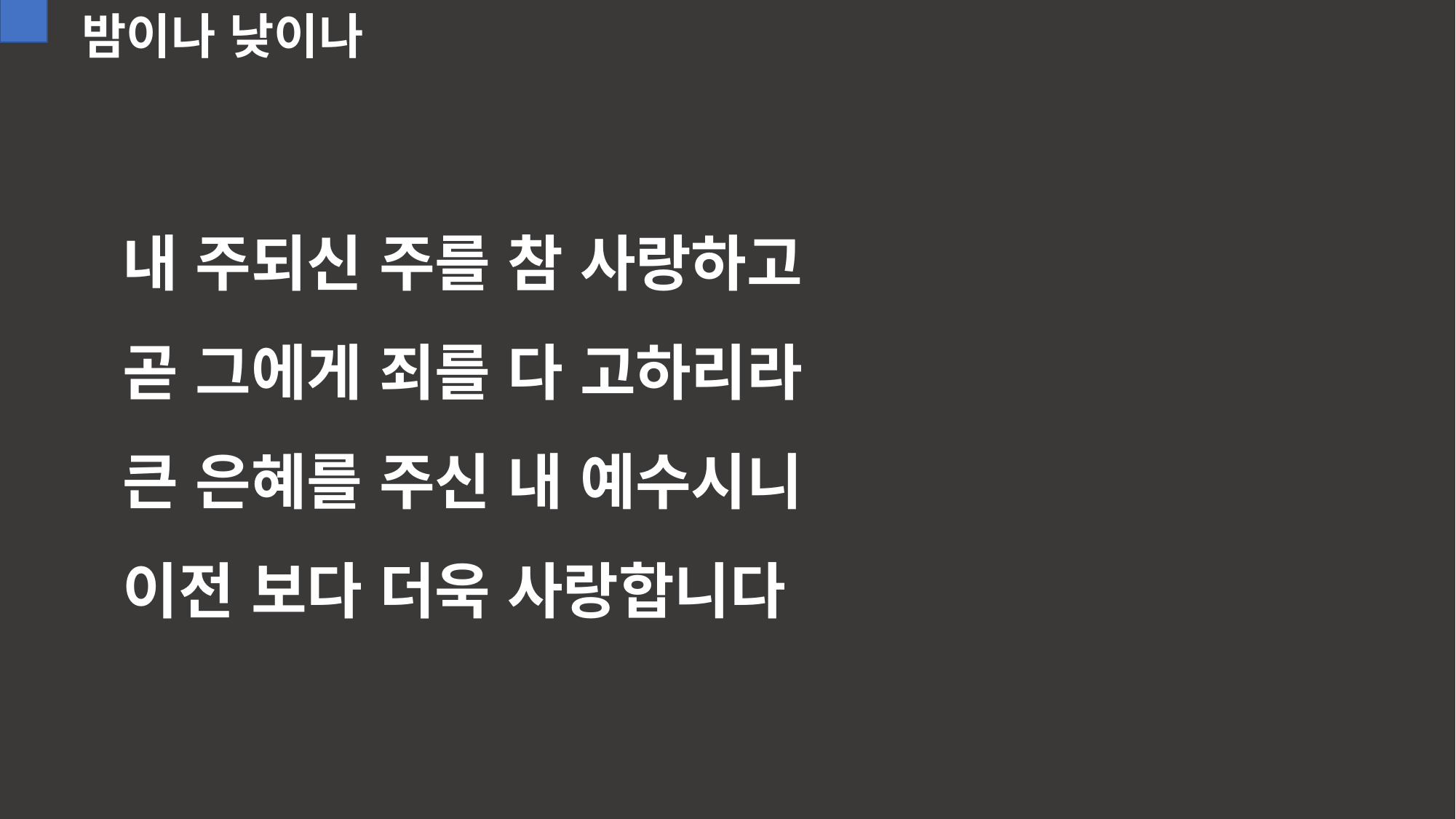

밤이나 낮이나

내 주되신 주를 참 사랑하고
곧 그에게 죄를 다 고하리라
큰 은혜를 주신 내 예수시니
이전 보다 더욱 사랑합니다